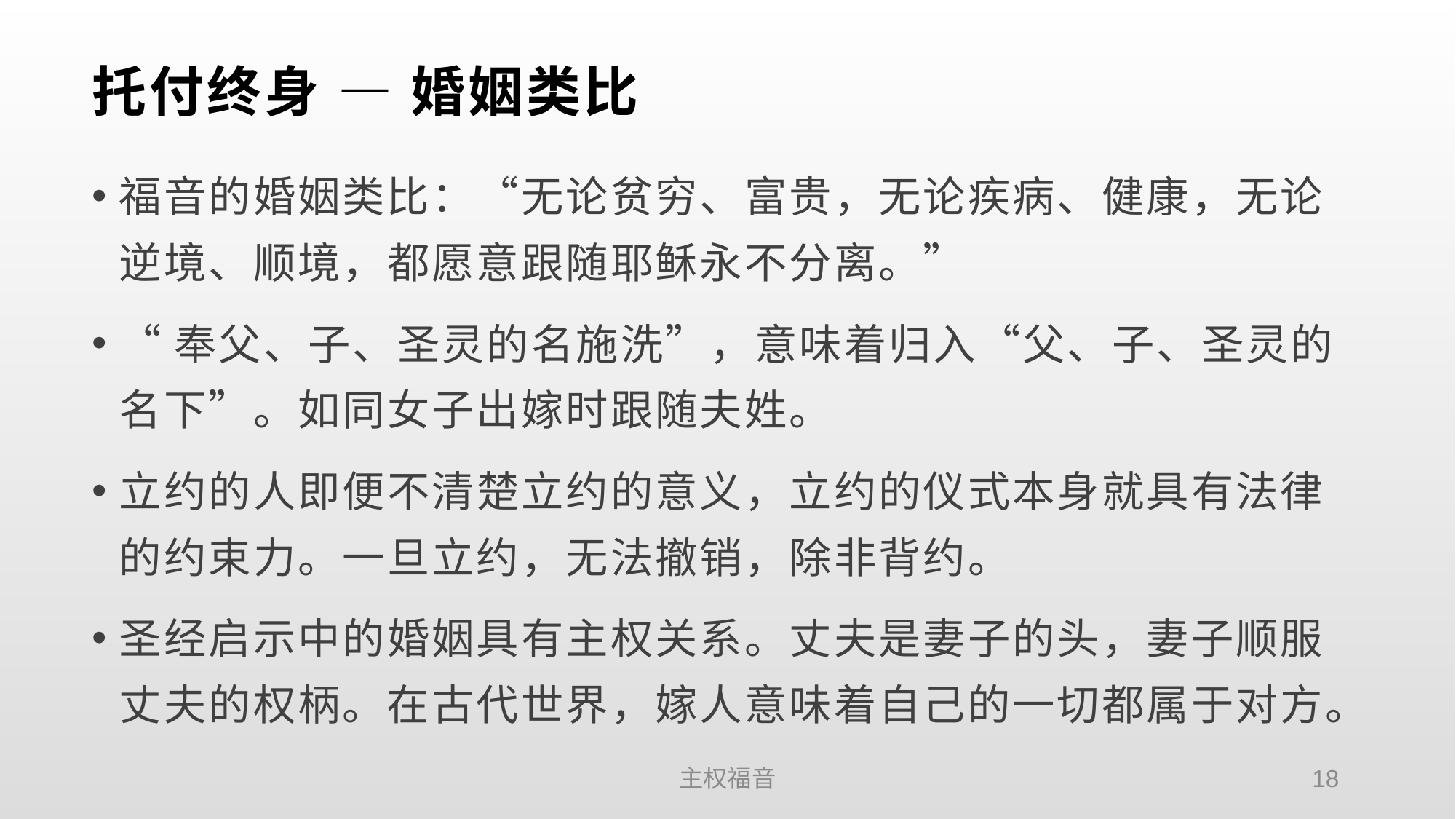

# 托付终身 — 婚姻类比
福音的婚姻类比：“无论贫穷、富贵，无论疾病、健康，无论逆境、顺境，都愿意跟随耶稣永不分离。”
“奉父、子、圣灵的名施洗”，意味着归入“父、子、圣灵的名下”。如同女子出嫁时跟随夫姓。
立约的人即便不清楚立约的意义，立约的仪式本身就具有法律的约束力。一旦立约，无法撤销，除非背约。
圣经启示中的婚姻具有主权关系。丈夫是妻子的头，妻子顺服丈夫的权柄。在古代世界，嫁人意味着自己的一切都属于对方。
主权福音
18